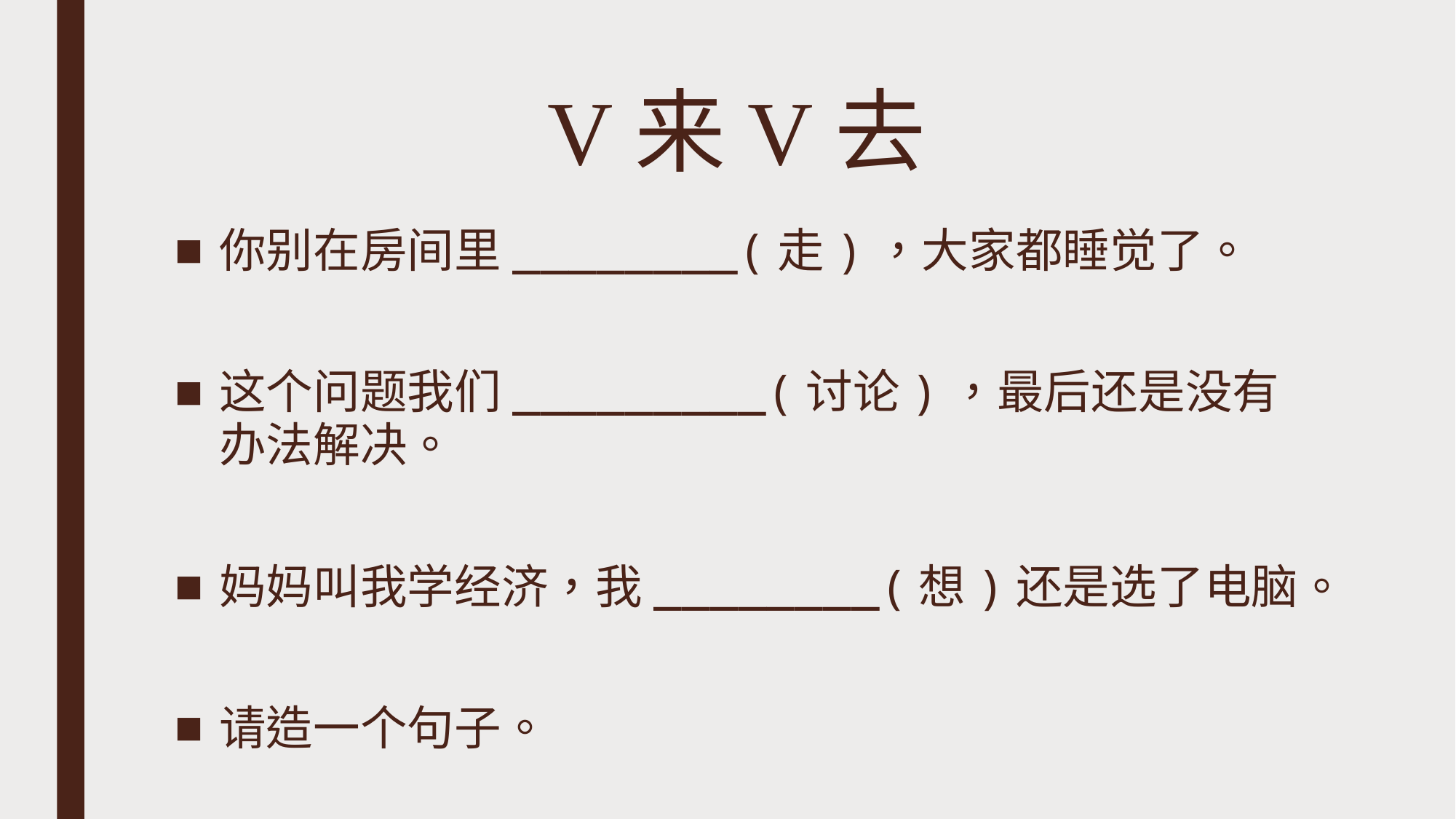

# V来V去
你别在房间里________(走)，大家都睡觉了。

这个问题我们_________(讨论)，最后还是没有办法解决。

妈妈叫我学经济，我________(想)还是选了电脑。

请造一个句子。